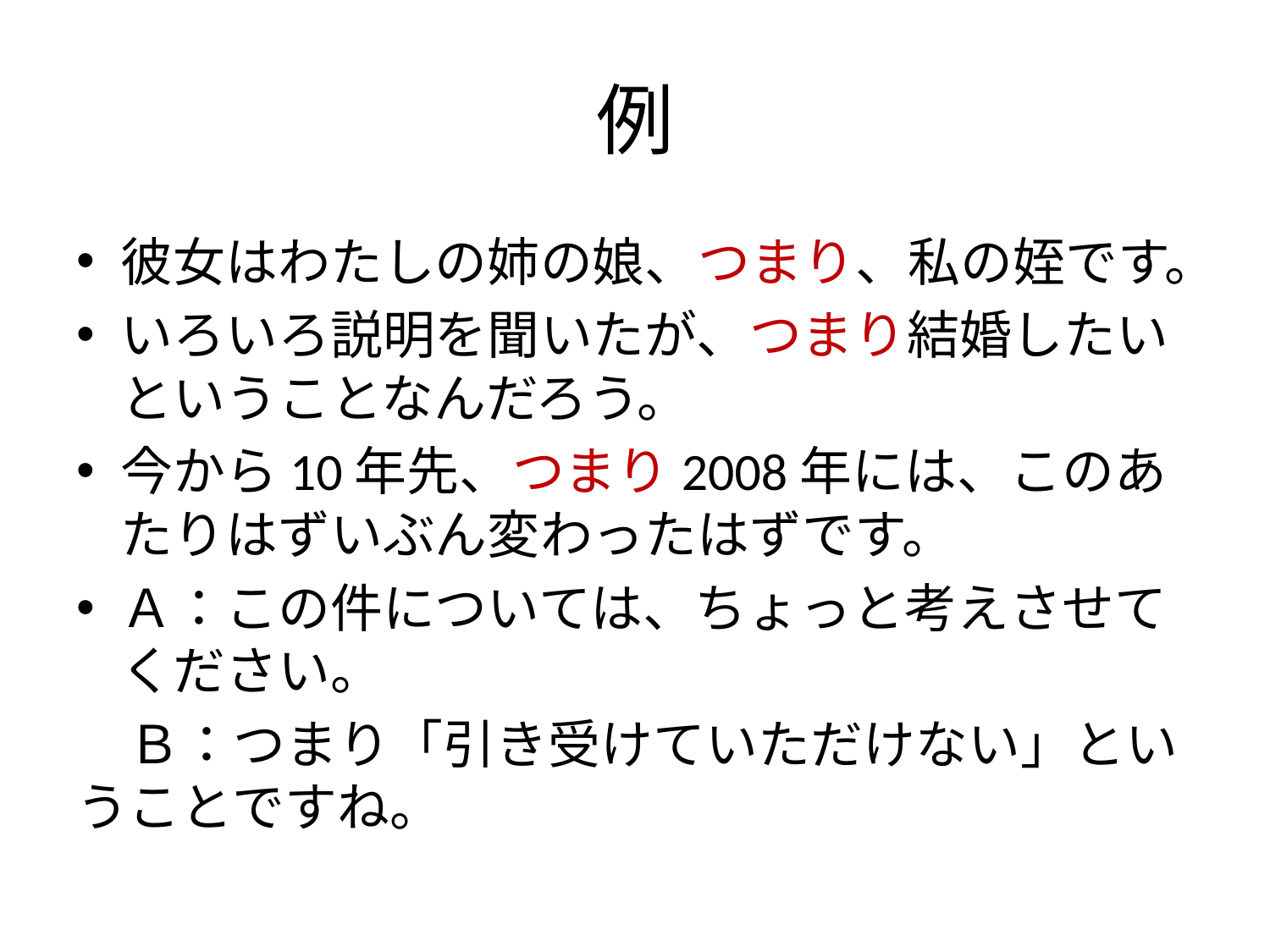

# 例
彼女はわたしの姉の娘、つまり、私の姪です。
いろいろ説明を聞いたが、つまり結婚したいということなんだろう。
今から10年先、つまり2008年には、このあたりはずいぶん変わったはずです。
Ａ：この件については、ちょっと考えさせてください。
　Ｂ：つまり「引き受けていただけない」ということですね。